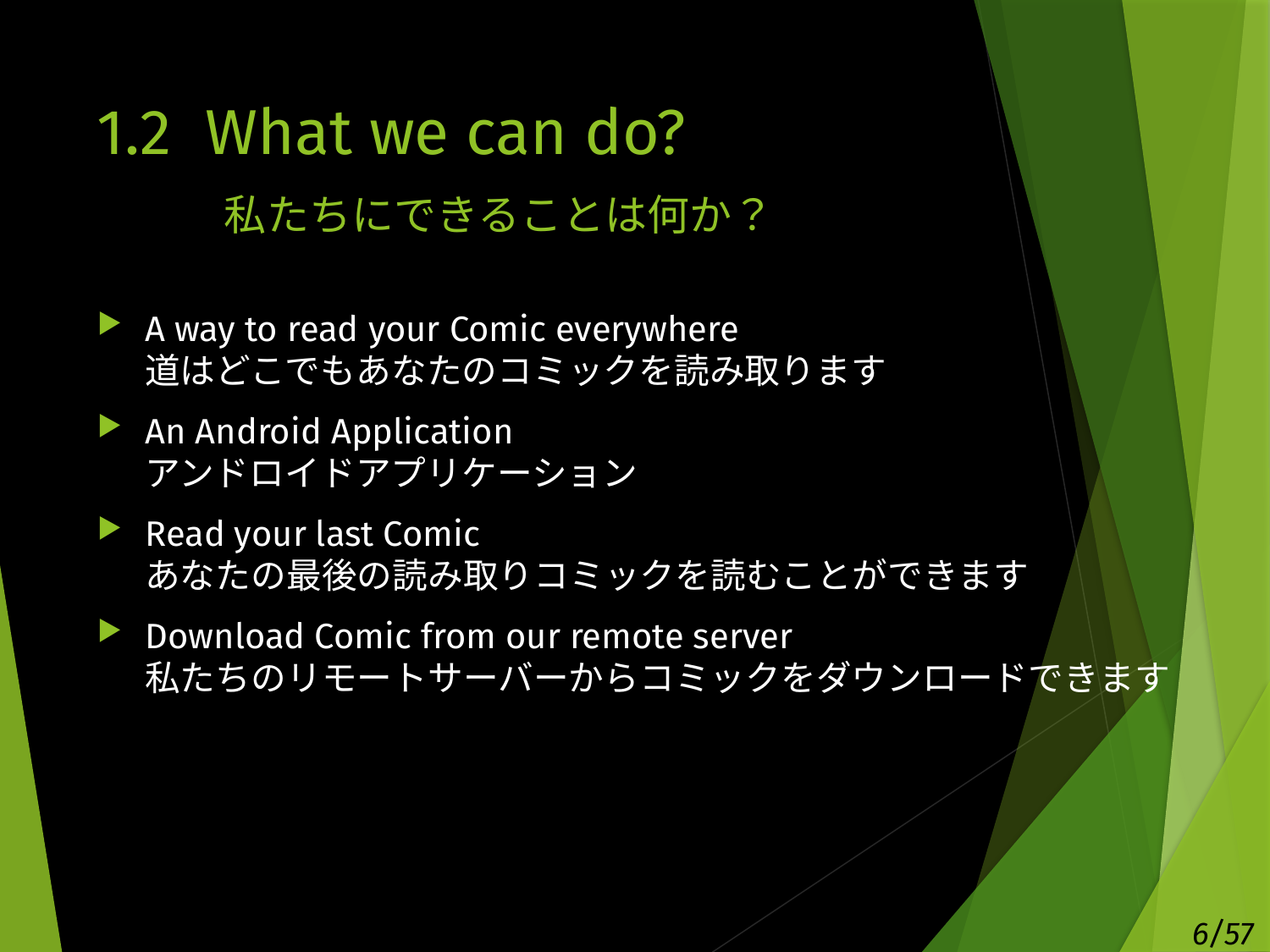

# 1.2  What we can do? 私たちにできることは何か？
A way to read your Comic everywhere
道はどこでもあなたのコミックを読み取ります
An Android Application
アンドロイドアプリケーション
Read your last Comic
あなたの最後の読み取りコミックを読むことができます
Download Comic from our remote server
私たちのリモートサーバーからコミックをダウンロードできます
6/57